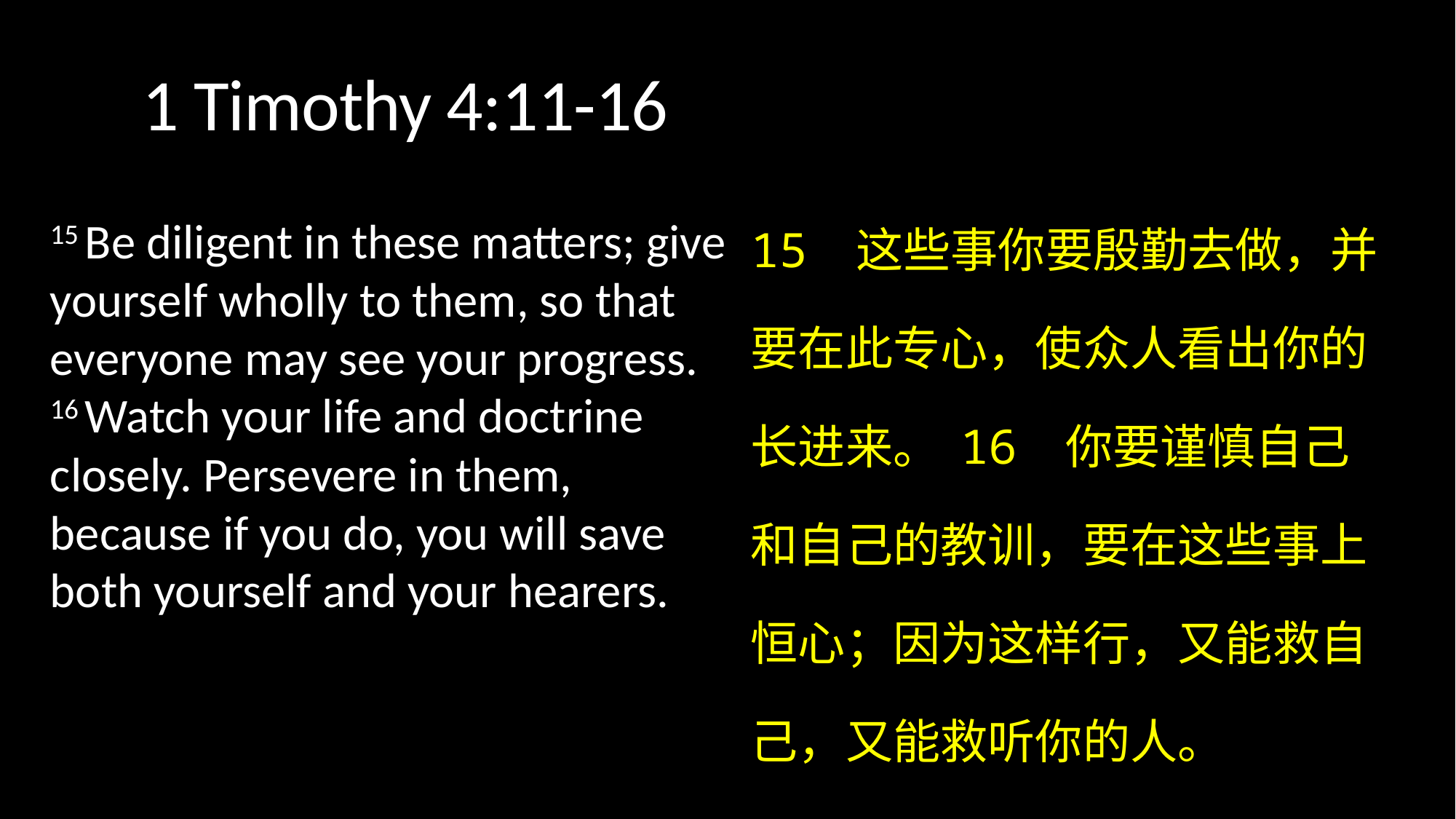

# 1 Timothy 4:11-16
15 Be diligent in these matters; give yourself wholly to them, so that everyone may see your progress. 16 Watch your life and doctrine closely. Persevere in them, because if you do, you will save both yourself and your hearers.
15 这些事你要殷勤去做，并要在此专心，使众人看出你的长进来。16 你要谨慎自己和自己的教训，要在这些事上恒心；因为这样行，又能救自己，又能救听你的人。